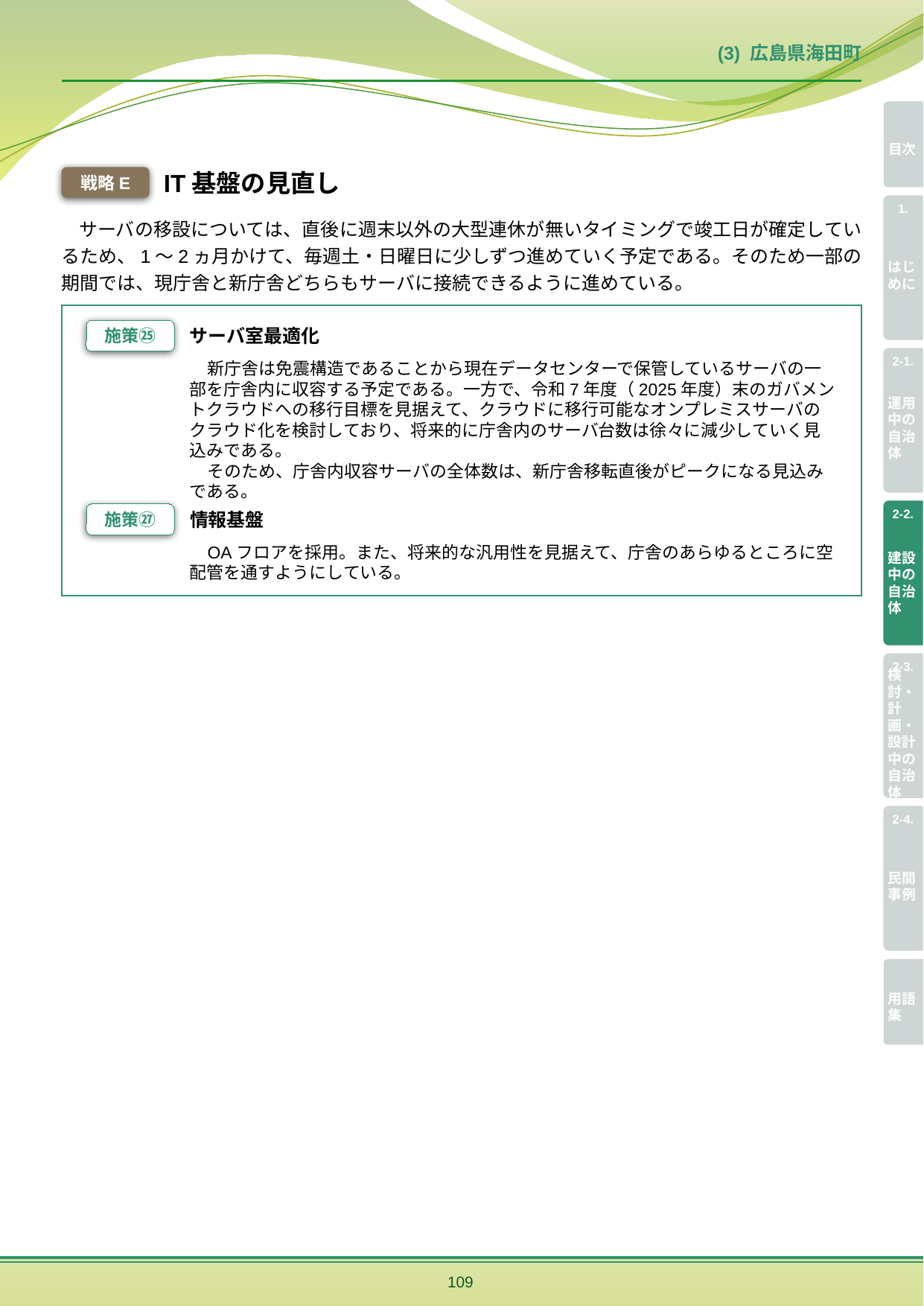

(3) 広島県海田町
戦略E
IT基盤の見直し
サーバの移設については、直後に週末以外の大型連休が無いタイミングで竣工日が確定しているため、1～2ヵ月かけて、毎週土・日曜日に少しずつ進めていく予定である。そのため一部の期間では、現庁舎と新庁舎どちらもサーバに接続できるように進めている。

施策㉕
サーバ室最適化
新庁舎は免震構造であることから現在データセンターで保管しているサーバの一部を庁舎内に収容する予定である。一方で、令和7年度（2025年度）末のガバメントクラウドへの移行目標を見据えて、クラウドに移行可能なオンプレミスサーバのクラウド化を検討しており、将来的に庁舎内のサーバ台数は徐々に減少していく見込みである。
そのため、庁舎内収容サーバの全体数は、新庁舎移転直後がピークになる見込みである。
施策㉗
情報基盤
OAフロアを採用。また、将来的な汎用性を見据えて、庁舎のあらゆるところに空配管を通すようにしている。
109